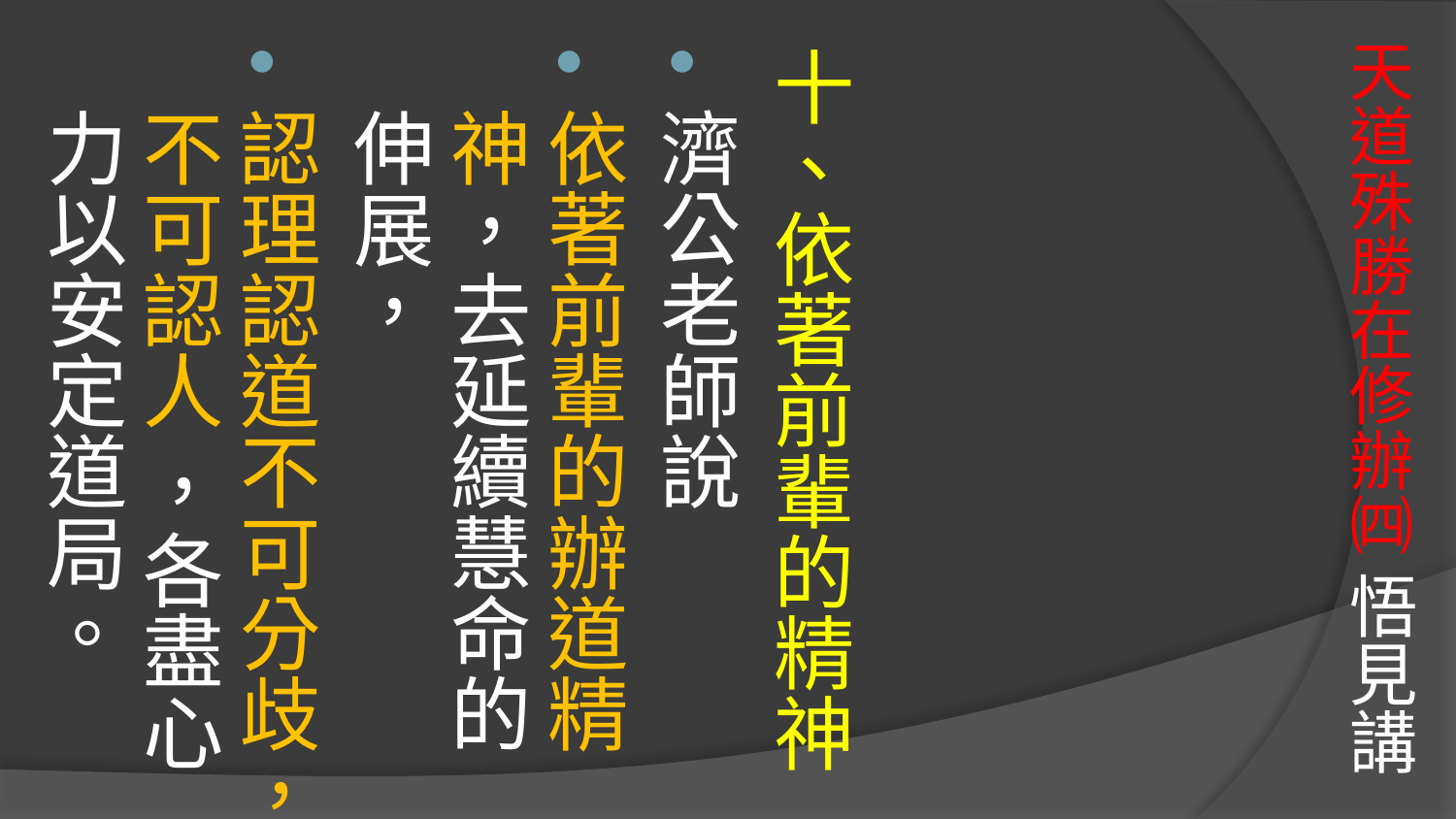

# 天道殊勝在修辦㈣ 悟見講
十、依著前輩的精神
濟公老師說
依著前輩的辦道精神，去延續慧命的伸展，
認理認道不可分歧，不可認人 ，各盡心力以安定道局。